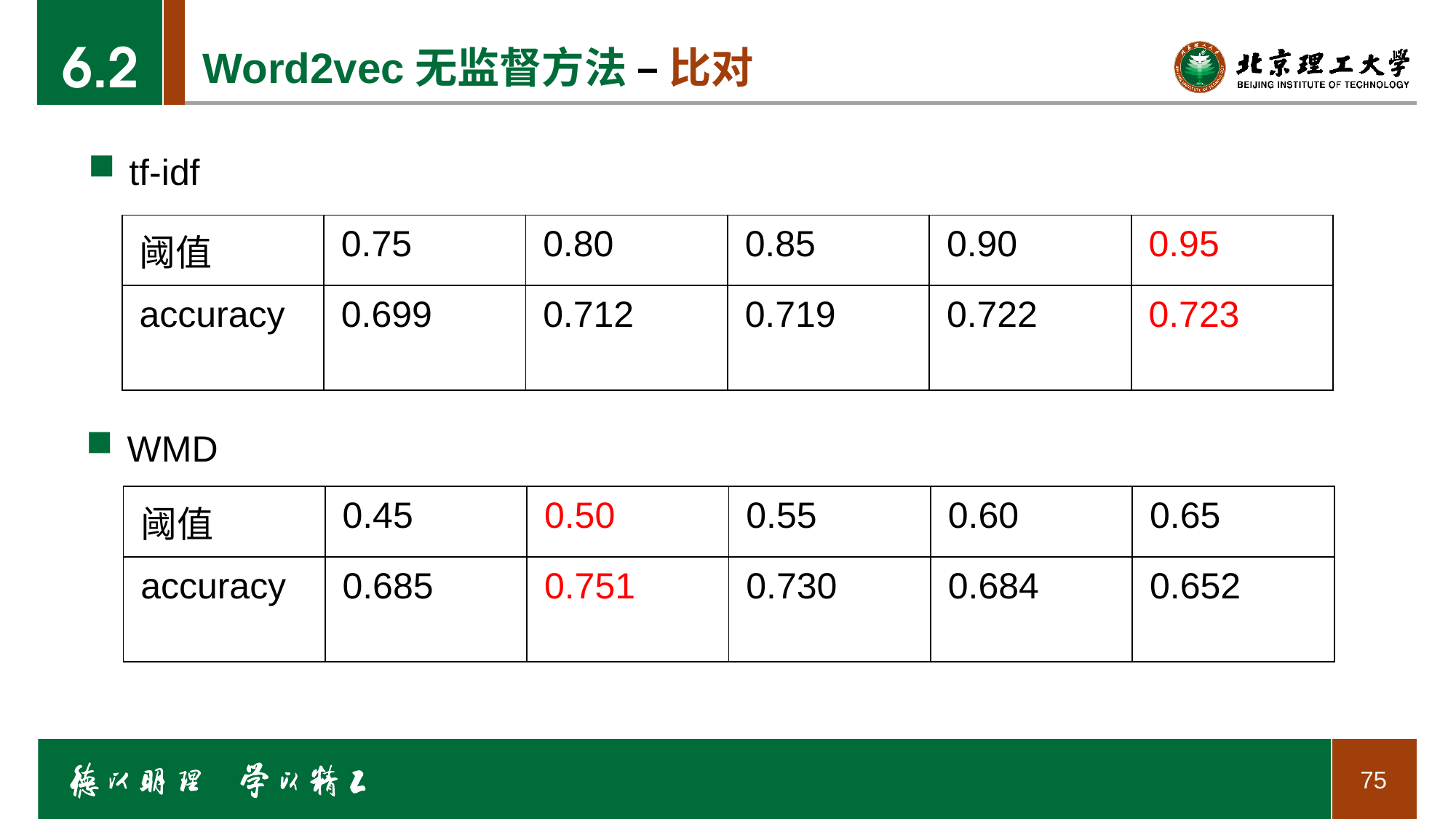

6.2
# Word2vec无监督方法 – 比对
tf-idf
| 阈值 | 0.75 | 0.80 | 0.85 | 0.90 | 0.95 |
| --- | --- | --- | --- | --- | --- |
| accuracy | 0.699 | 0.712 | 0.719 | 0.722 | 0.723 |
WMD
| 阈值 | 0.45 | 0.50 | 0.55 | 0.60 | 0.65 |
| --- | --- | --- | --- | --- | --- |
| accuracy | 0.685 | 0.751 | 0.730 | 0.684 | 0.652 |